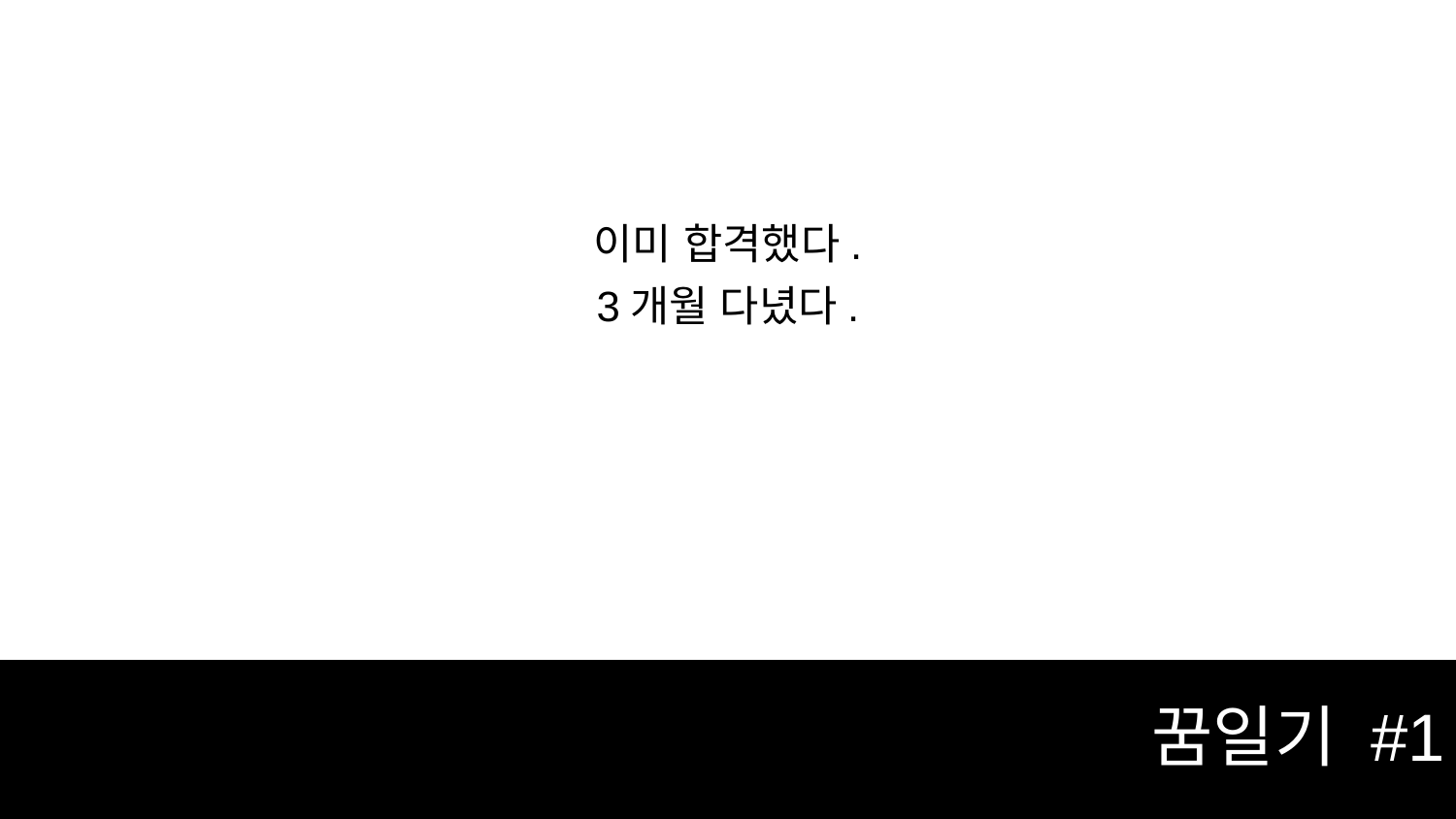

이미 합격했다.
3개월 다녔다.
# 꿈일기 #1